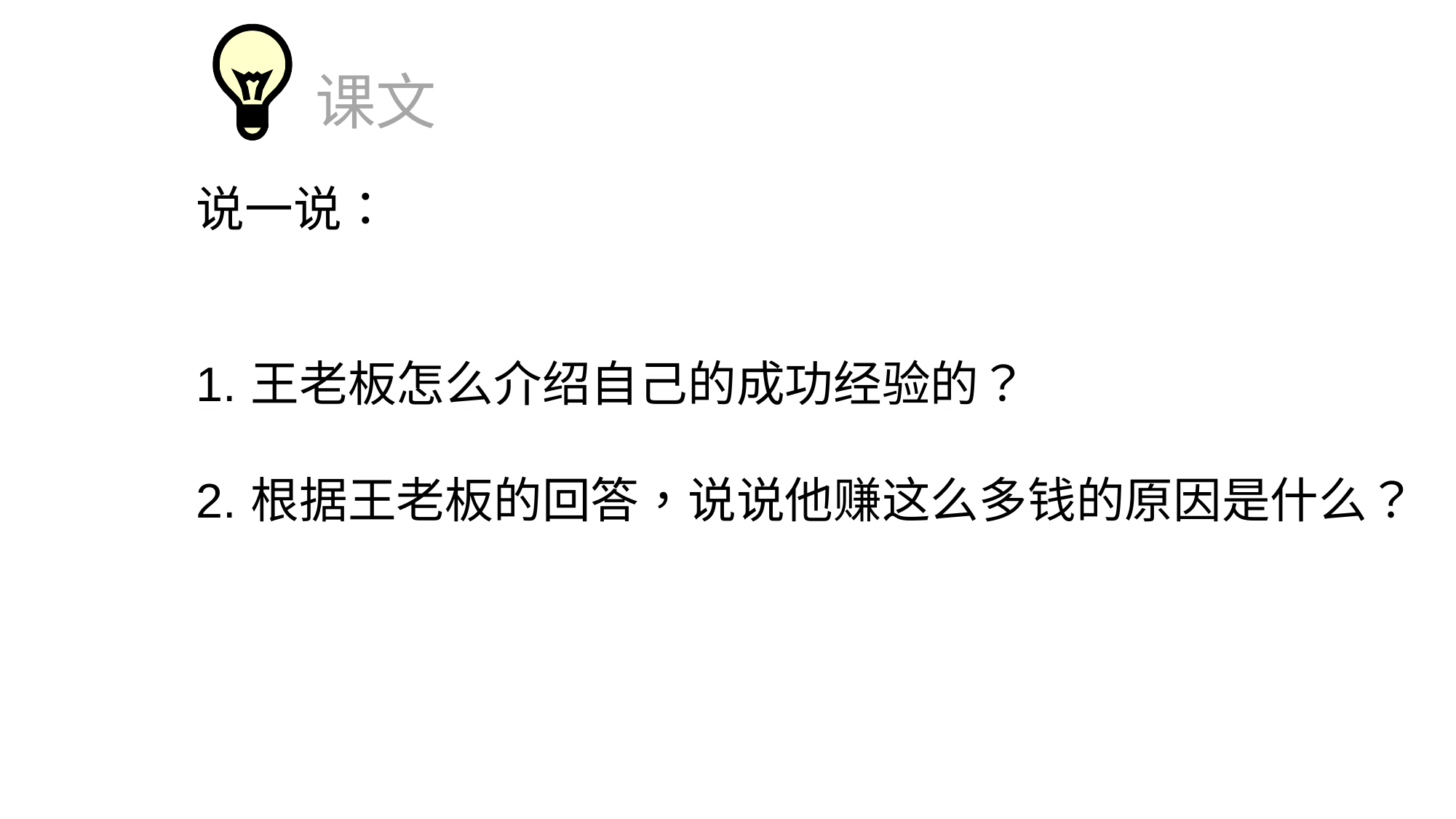

课文
说一说：

王老板怎么介绍自己的成功经验的？

根据王老板的回答，说说他赚这么多钱的原因是什么？